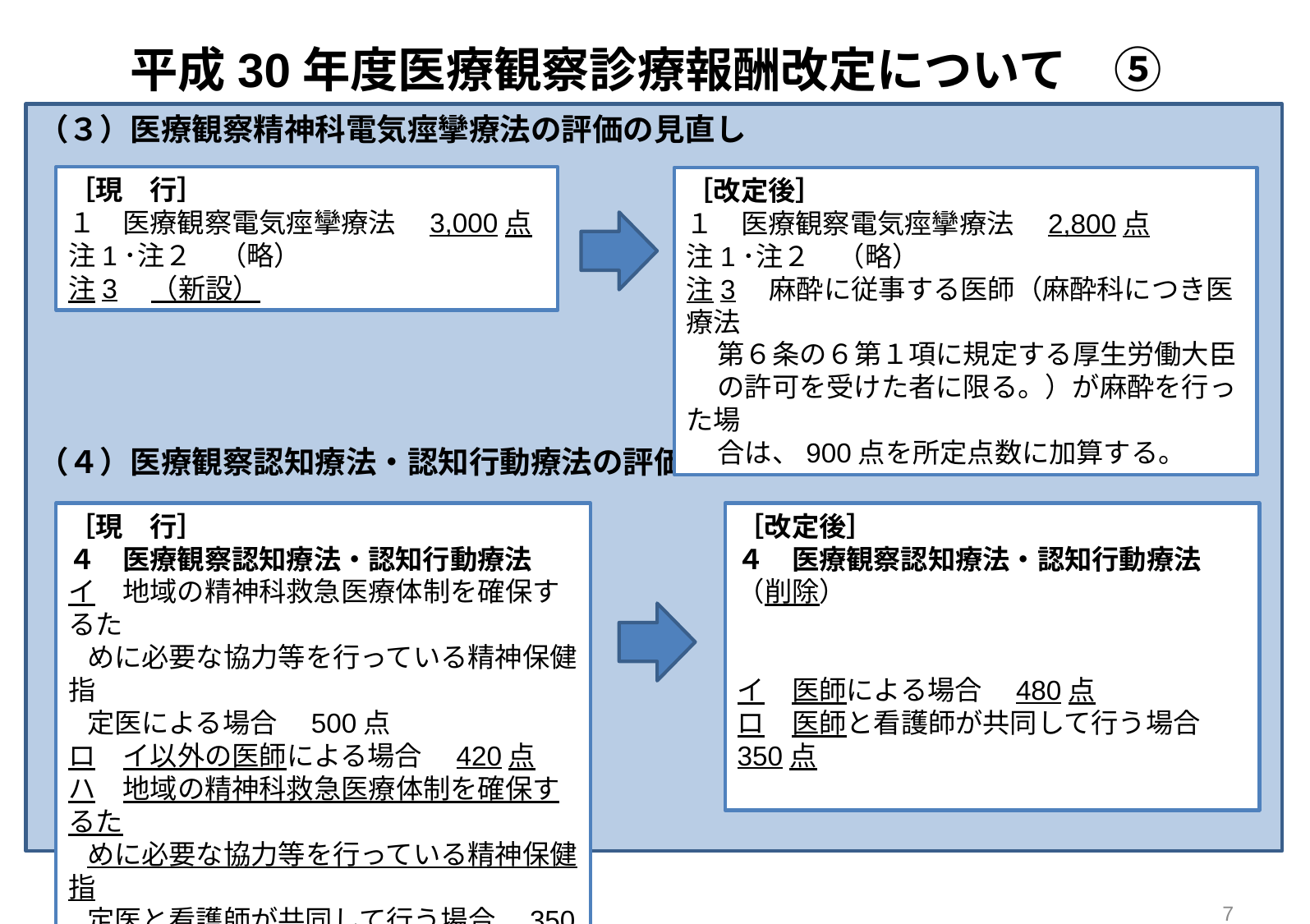

# 平成30年度医療観察診療報酬改定について　⑤
（３）医療観察精神科電気痙攣療法の評価の見直し

（４）医療観察認知療法・認知行動療法の評価の見直し

［現　行］
１　医療観察電気痙攣療法　3,000点
注1･注２　（略）
注3　（新設）
［改定後］
１　医療観察電気痙攣療法　2,800点
注1･注２　（略）
注3　麻酔に従事する医師（麻酔科につき医療法
    第６条の６第１項に規定する厚生労働大臣
    の許可を受けた者に限る。）が麻酔を行った場
    合は、900点を所定点数に加算する。

［現　行］
４　医療観察認知療法・認知行動療法
イ　地域の精神科救急医療体制を確保するた
  めに必要な協力等を行っている精神保健指
  定医による場合　500点
ロ　イ以外の医師による場合　420点
ハ　地域の精神科救急医療体制を確保するた
  めに必要な協力等を行っている精神保健指
  定医と看護師が共同して行う場合　350点
［改定後］
４　医療観察認知療法・認知行動療法
（削除）

イ　医師による場合　480点
ロ　医師と看護師が共同して行う場合　350点

7